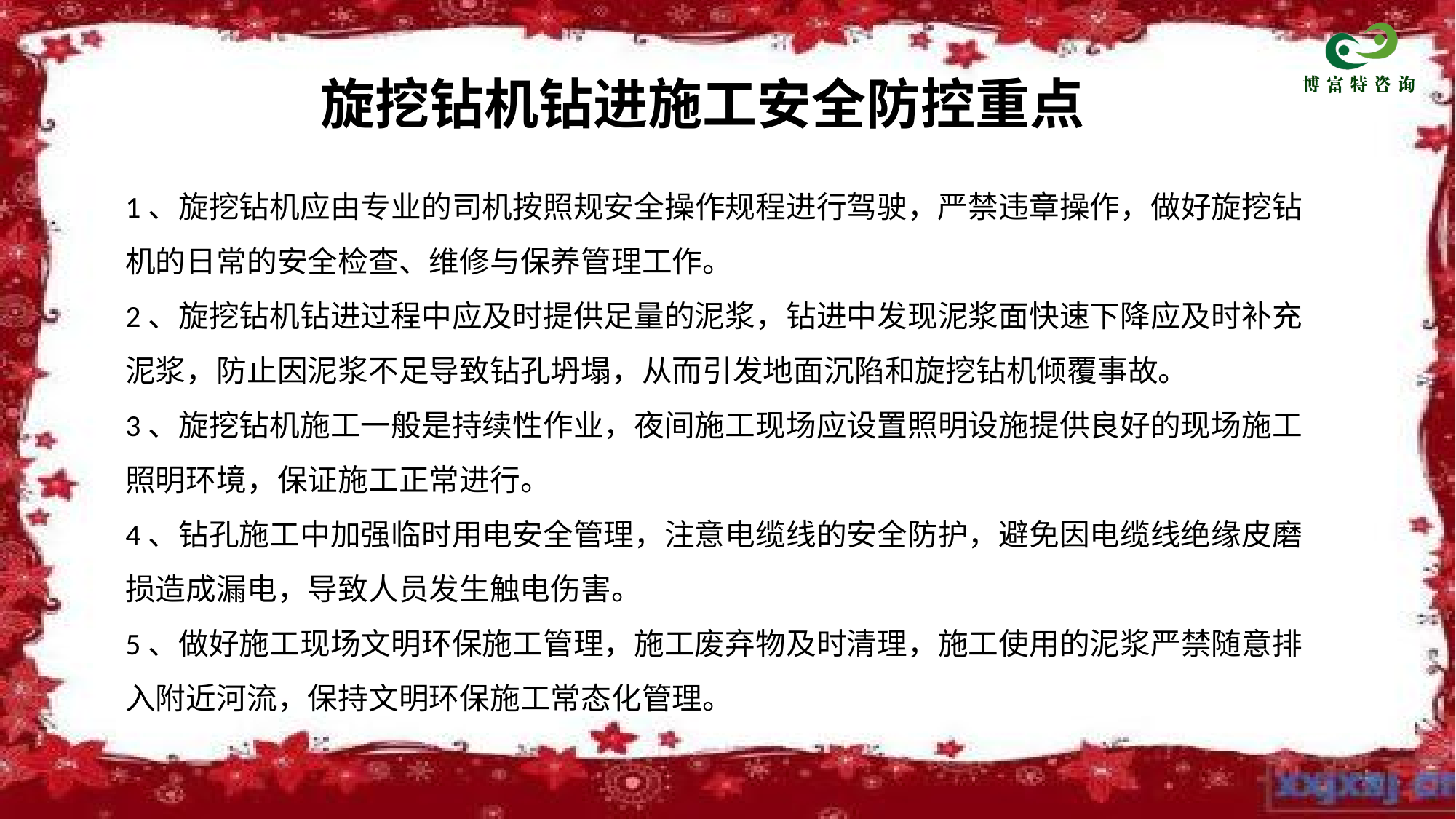

旋挖钻机钻进施工安全防控重点
1、旋挖钻机应由专业的司机按照规安全操作规程进行驾驶，严禁违章操作，做好旋挖钻机的日常的安全检查、维修与保养管理工作。
2、旋挖钻机钻进过程中应及时提供足量的泥浆，钻进中发现泥浆面快速下降应及时补充泥浆，防止因泥浆不足导致钻孔坍塌，从而引发地面沉陷和旋挖钻机倾覆事故。
3、旋挖钻机施工一般是持续性作业，夜间施工现场应设置照明设施提供良好的现场施工照明环境，保证施工正常进行。
4、钻孔施工中加强临时用电安全管理，注意电缆线的安全防护，避免因电缆线绝缘皮磨损造成漏电，导致人员发生触电伤害。
5、做好施工现场文明环保施工管理，施工废弃物及时清理，施工使用的泥浆严禁随意排入附近河流，保持文明环保施工常态化管理。